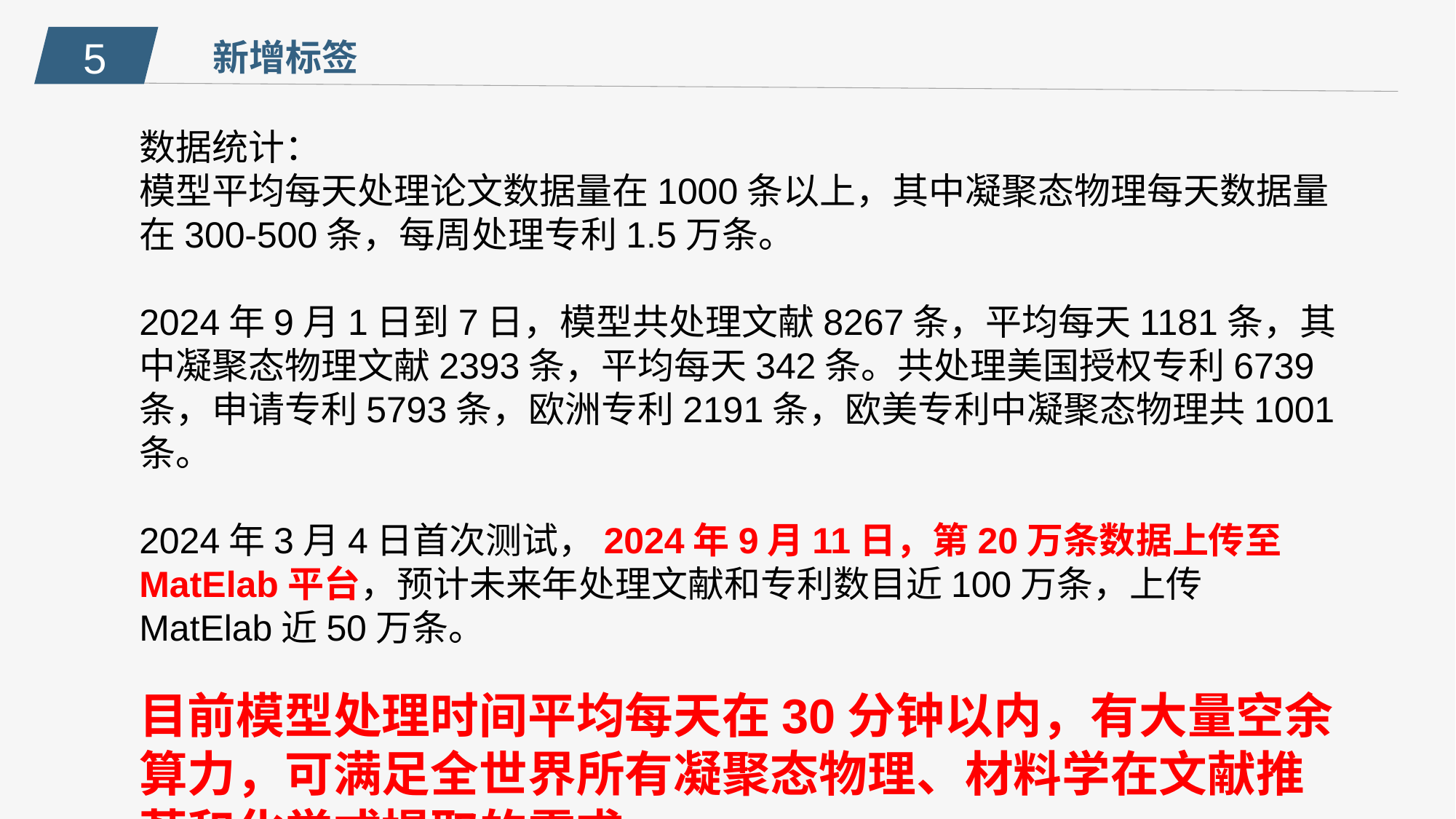

5

新增标签
数据统计：
模型平均每天处理论文数据量在1000条以上，其中凝聚态物理每天数据量在300-500条，每周处理专利1.5万条。

2024年9月1日到7日，模型共处理文献8267条，平均每天1181条，其中凝聚态物理文献2393条，平均每天342条。共处理美国授权专利6739条，申请专利5793条，欧洲专利2191条，欧美专利中凝聚态物理共1001条。

2024年3月4日首次测试，2024年9月11日，第20万条数据上传至MatElab平台，预计未来年处理文献和专利数目近100万条，上传MatElab近50万条。

目前模型处理时间平均每天在30分钟以内，有大量空余算力，可满足全世界所有凝聚态物理、材料学在文献推荐和化学式提取的需求。